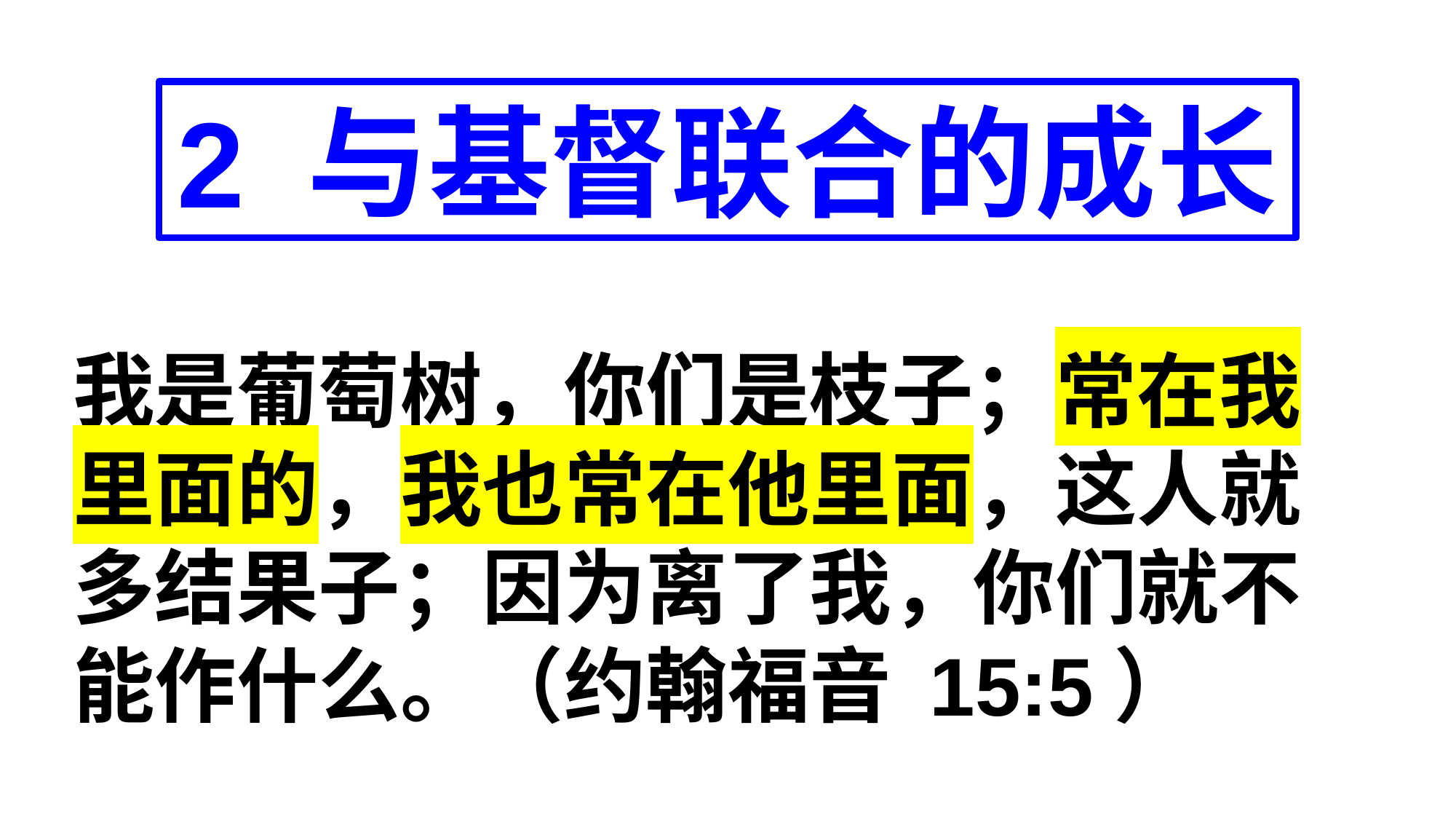

2 与基督联合的成长
我是葡萄树，你们是枝子；常在我里面的，我也常在他里面，这人就多结果子；因为离了我，你们就不能作什么。（约翰福音 15:5）